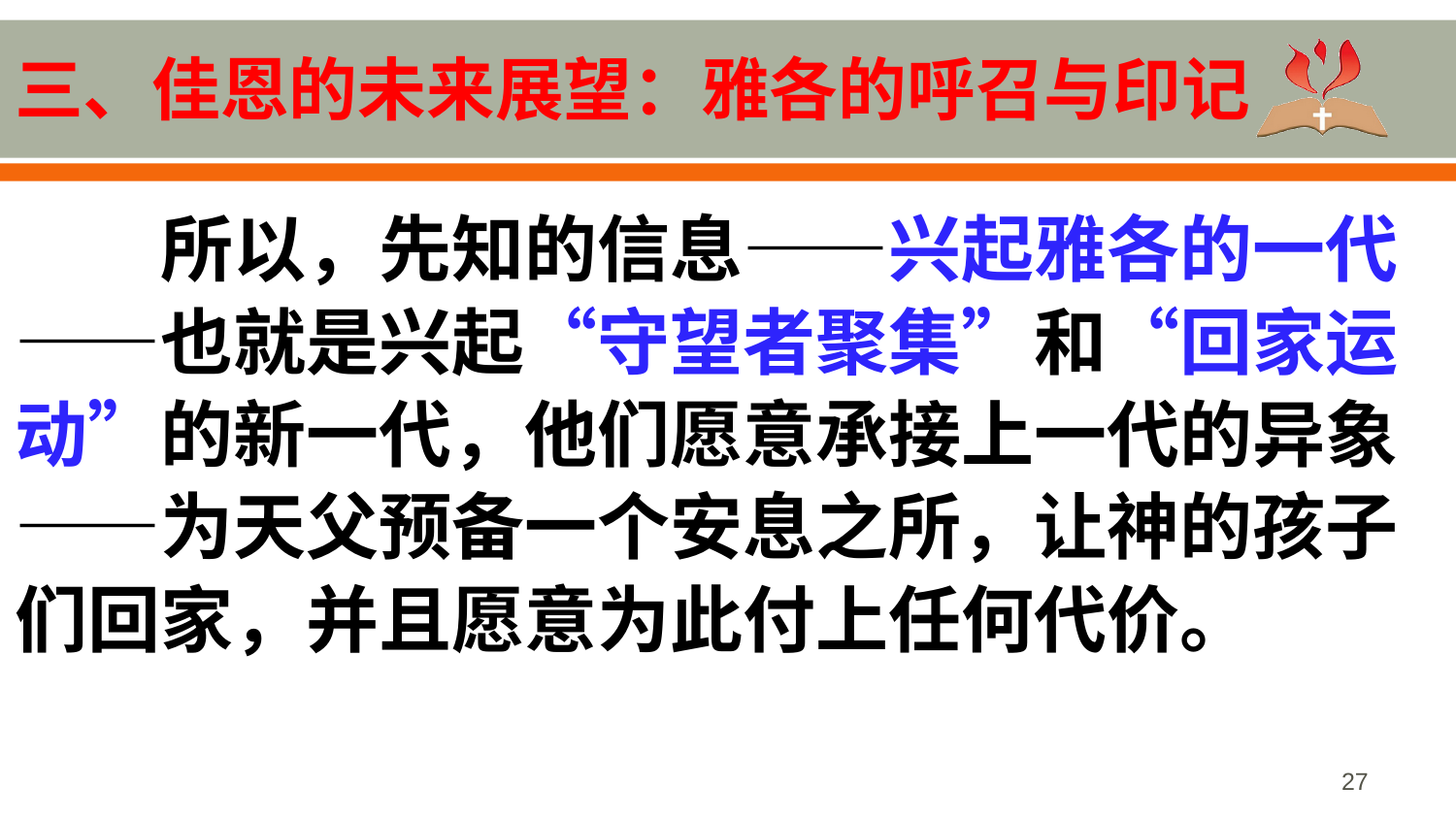

# 三、佳恩的未来展望：雅各的呼召与印记
所以，先知的信息——兴起雅各的一代——也就是兴起“守望者聚集”和“回家运动”的新一代，他们愿意承接上一代的异象——为天父预备一个安息之所，让神的孩子们回家，并且愿意为此付上任何代价。

27